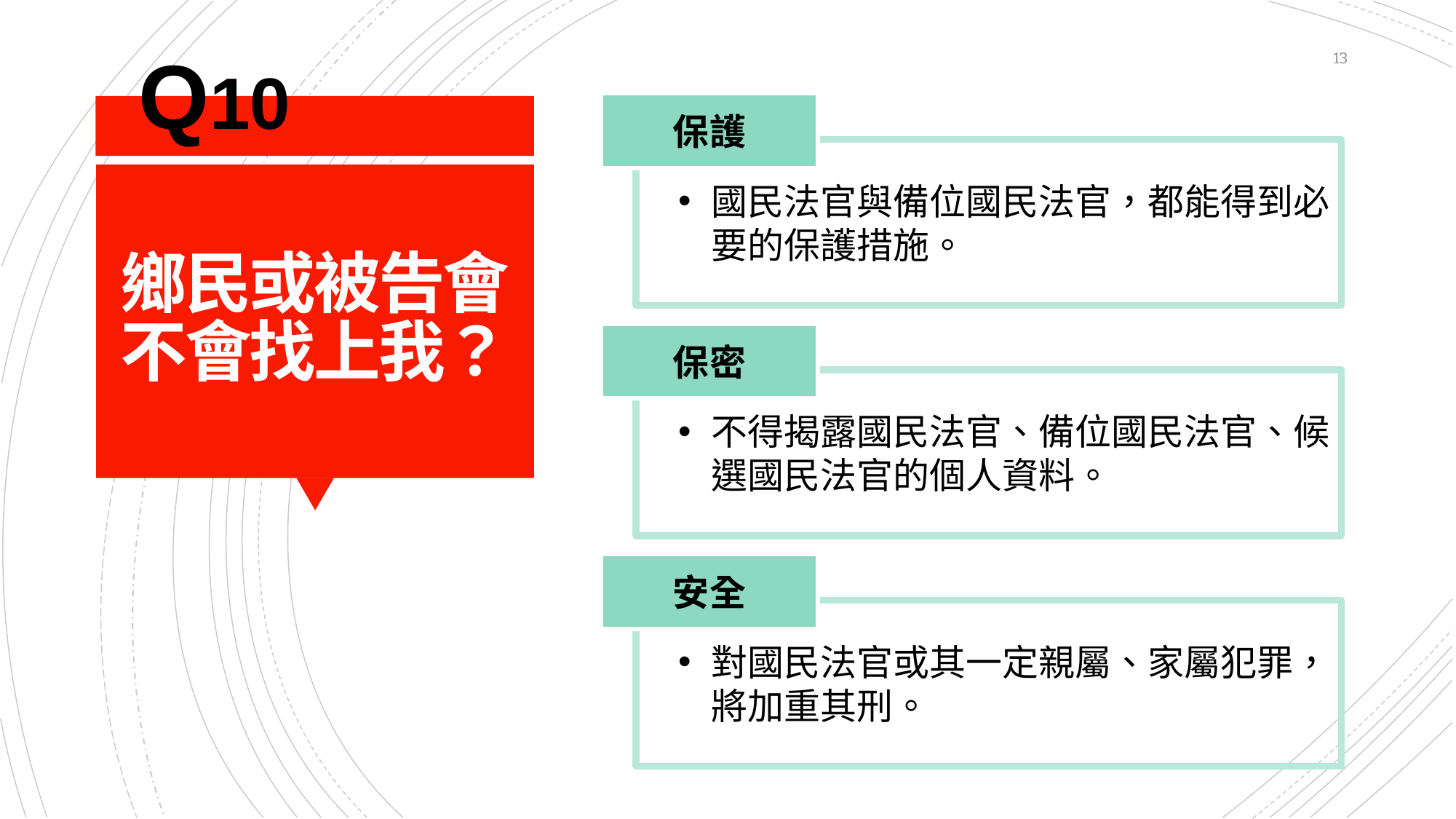

Q10
13
保護
國民法官與備位國民法官，都能得到必要的保護措施。
# 鄉民或被告會不會找上我？
保密
不得揭露國民法官、備位國民法官、候選國民法官的個人資料。
安全
對國民法官或其一定親屬、家屬犯罪，將加重其刑。